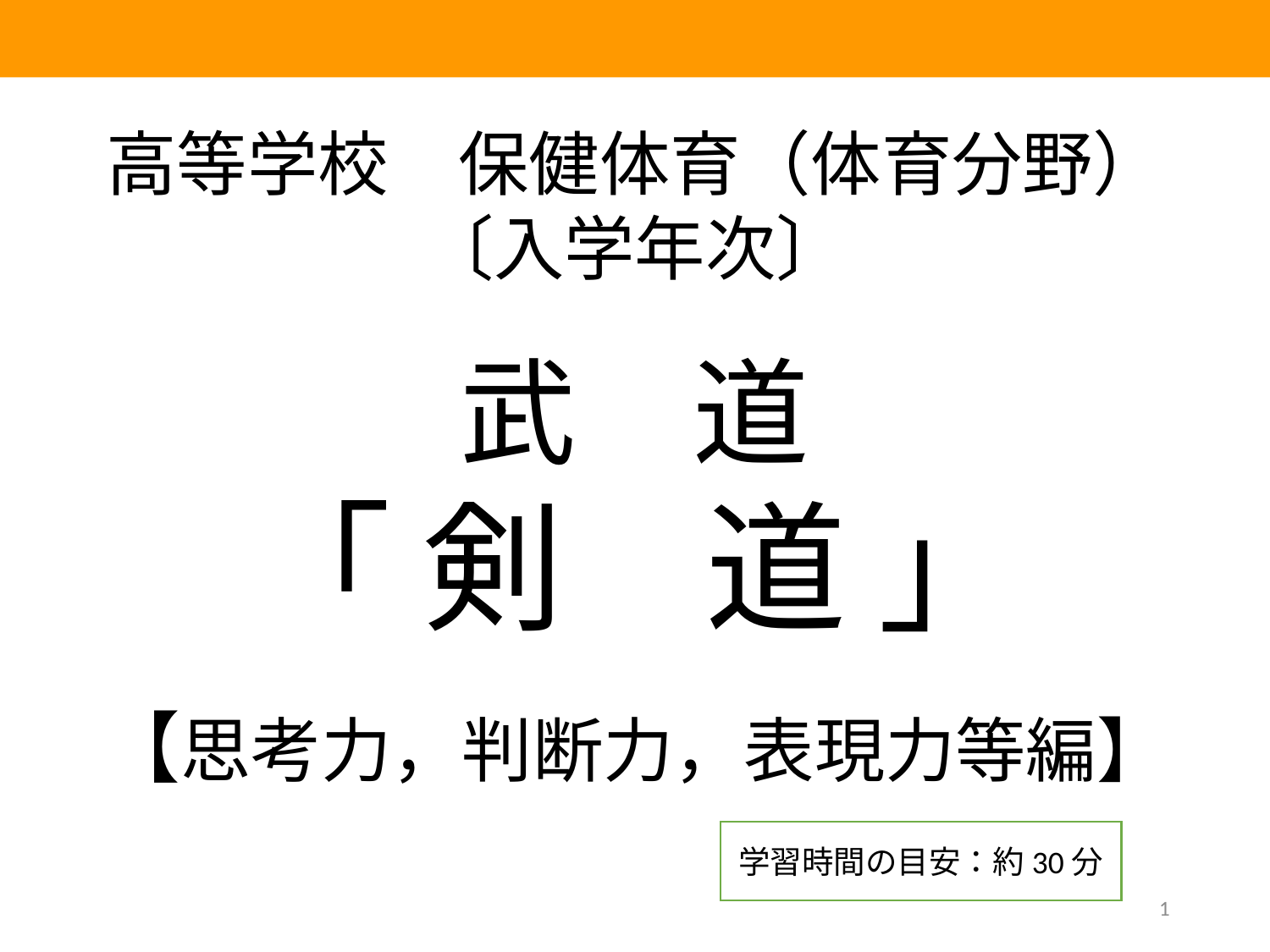

高等学校　保健体育（体育分野）
〔入学年次〕

武　道
「 剣　道 」

【思考力，判断力，表現力等編】
学習時間の目安：約30分
1